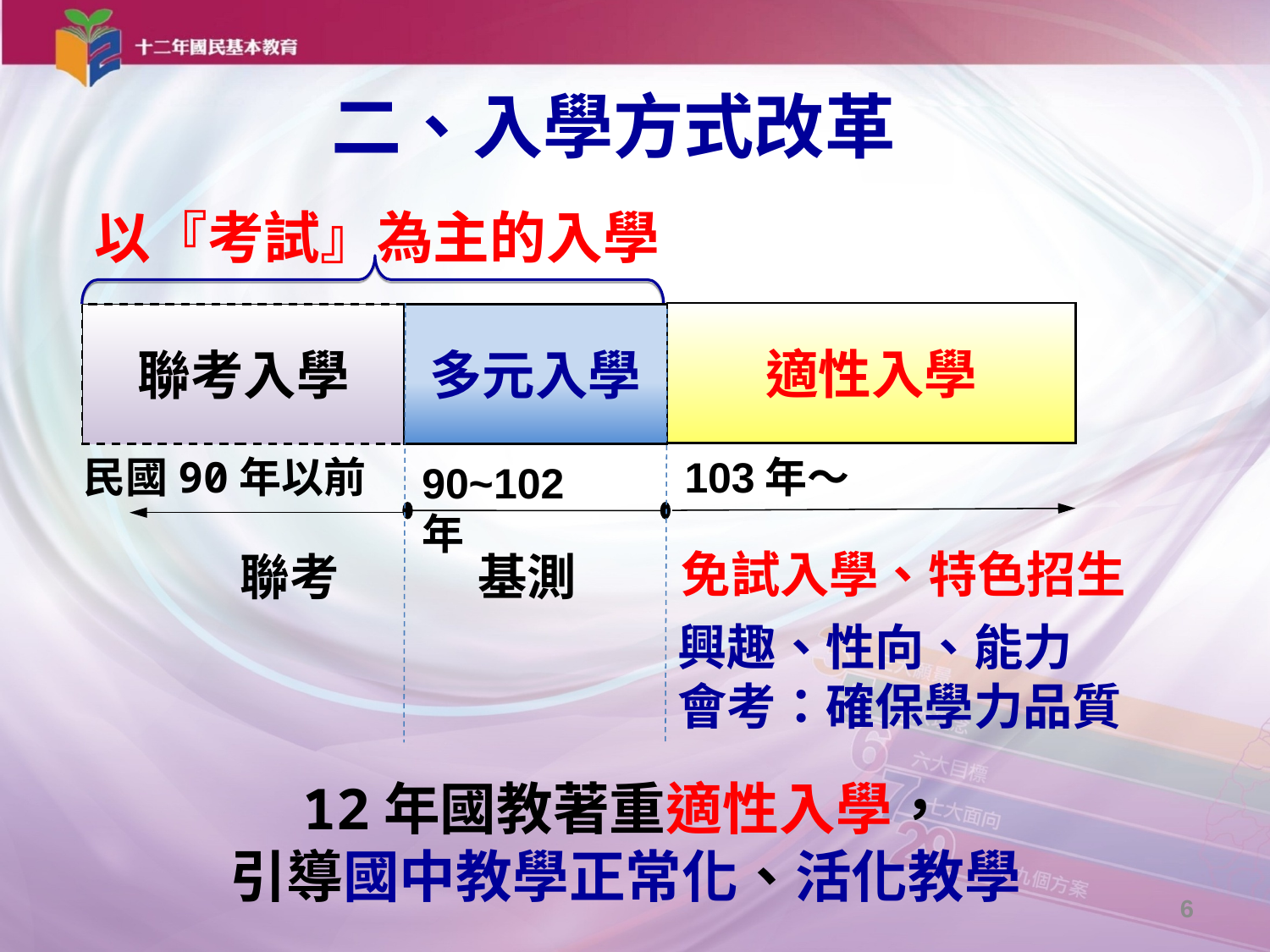

二、入學方式改革

以『考試』為主的入學
適性入學
聯考入學
多元入學
民國90年以前
103年～
90~102年

免試入學、特色招生
聯考
基測
興趣、性向、能力
會考：確保學力品質
12年國教著重適性入學，
引導國中教學正常化、活化教學
6